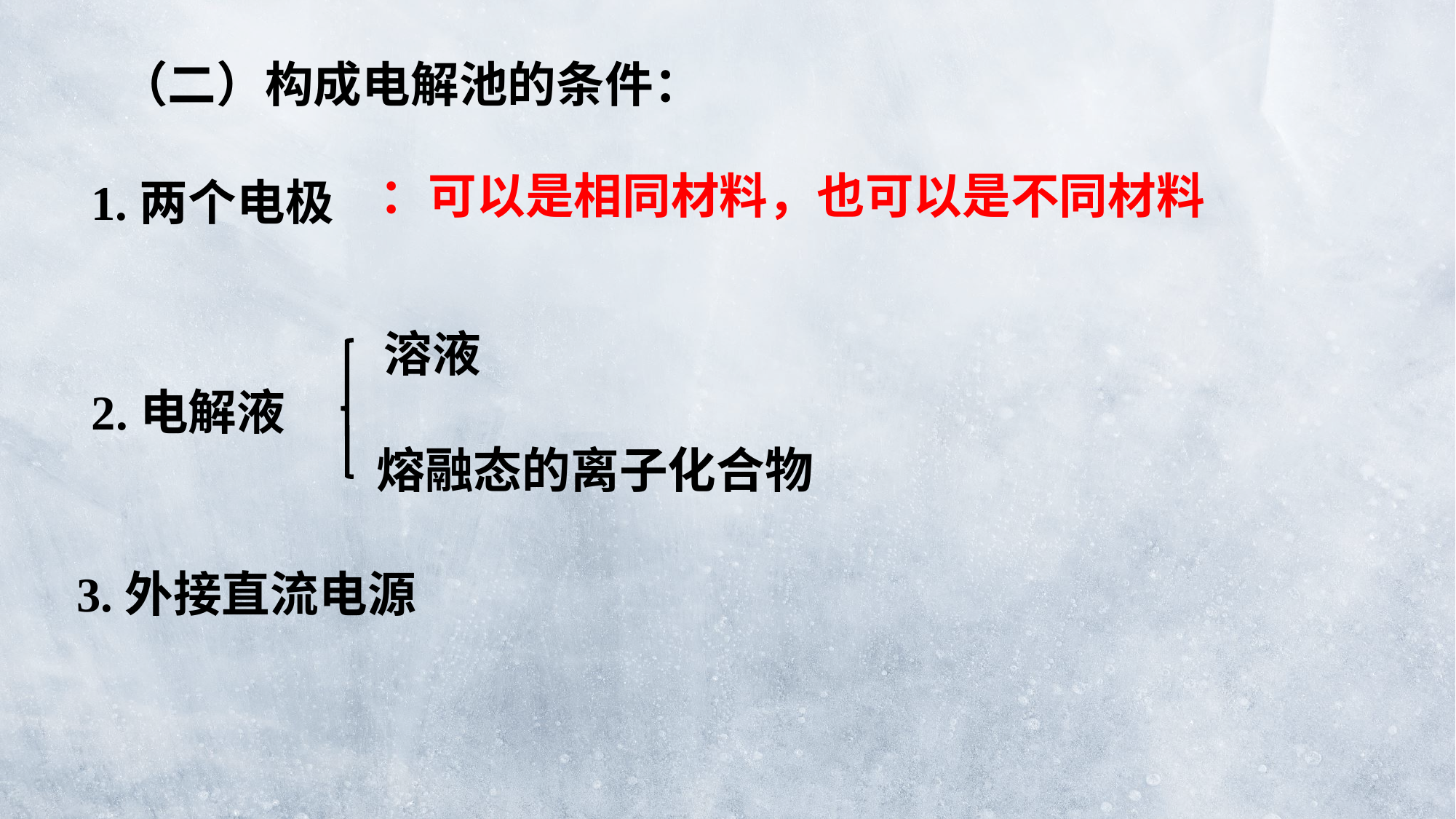

（二）构成电解池的条件：
：可以是相同材料，也可以是不同材料
1.两个电极
2.电解液
3.外接直流电源
溶液

熔融态的离子化合物